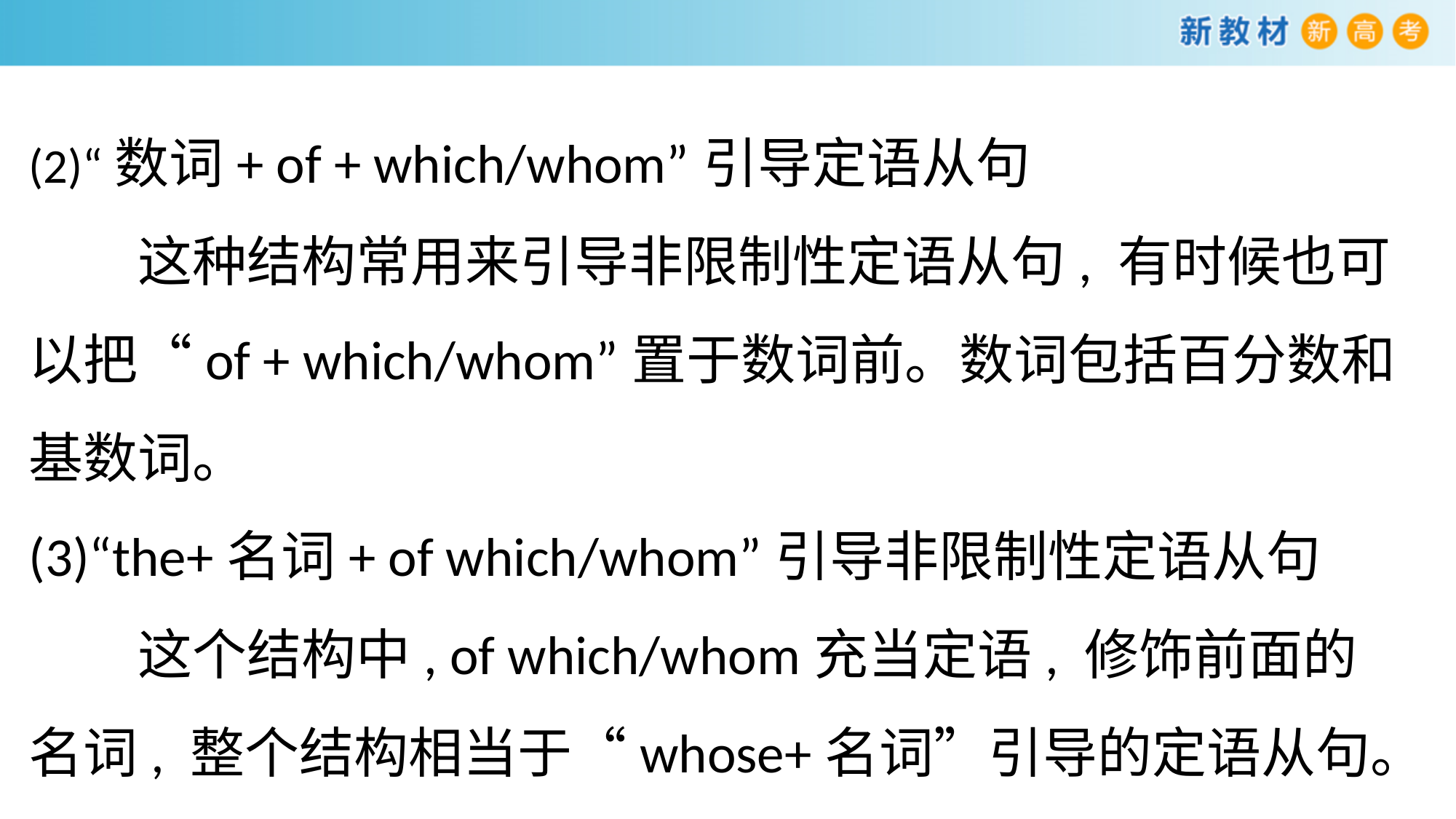

(2)“数词+ of + which/whom”引导定语从句
　　这种结构常用来引导非限制性定语从句, 有时候也可以把“of + which/whom”置于数词前。数词包括百分数和基数词。
(3)“the+名词+ of which/whom”引导非限制性定语从句
　　这个结构中, of which/whom充当定语, 修饰前面的名词, 整个结构相当于“whose+名词”引导的定语从句。